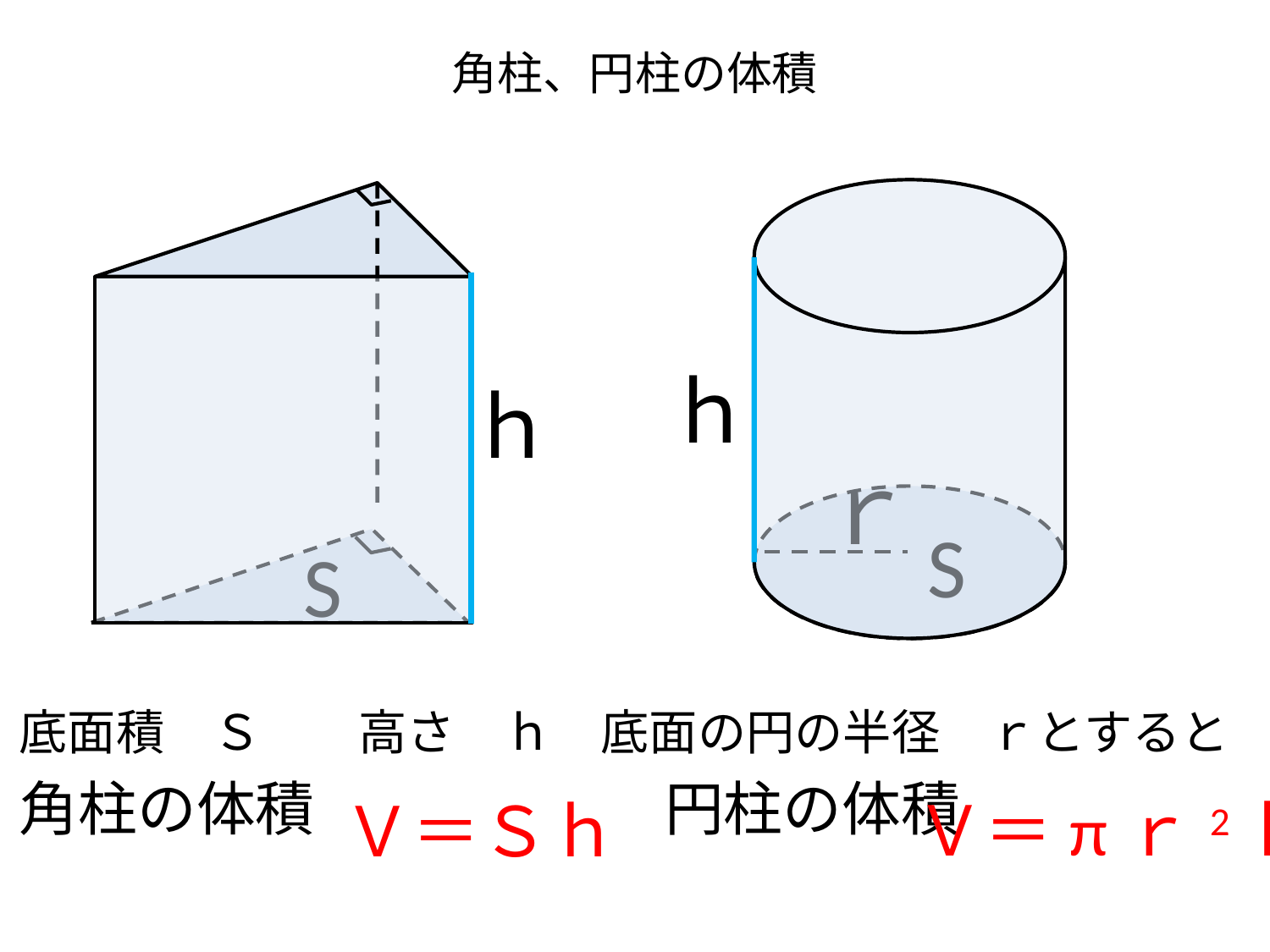

# 角柱、円柱の体積

ｈ
ｈ
ｒ

S
S

底面積　Ｓ　　高さ　ｈ　底面の円の半径　ｒとすると
角柱の体積　　　　　　　円柱の体積
Ｖ＝πｒ2ｈ
Ｖ＝Ｓｈ